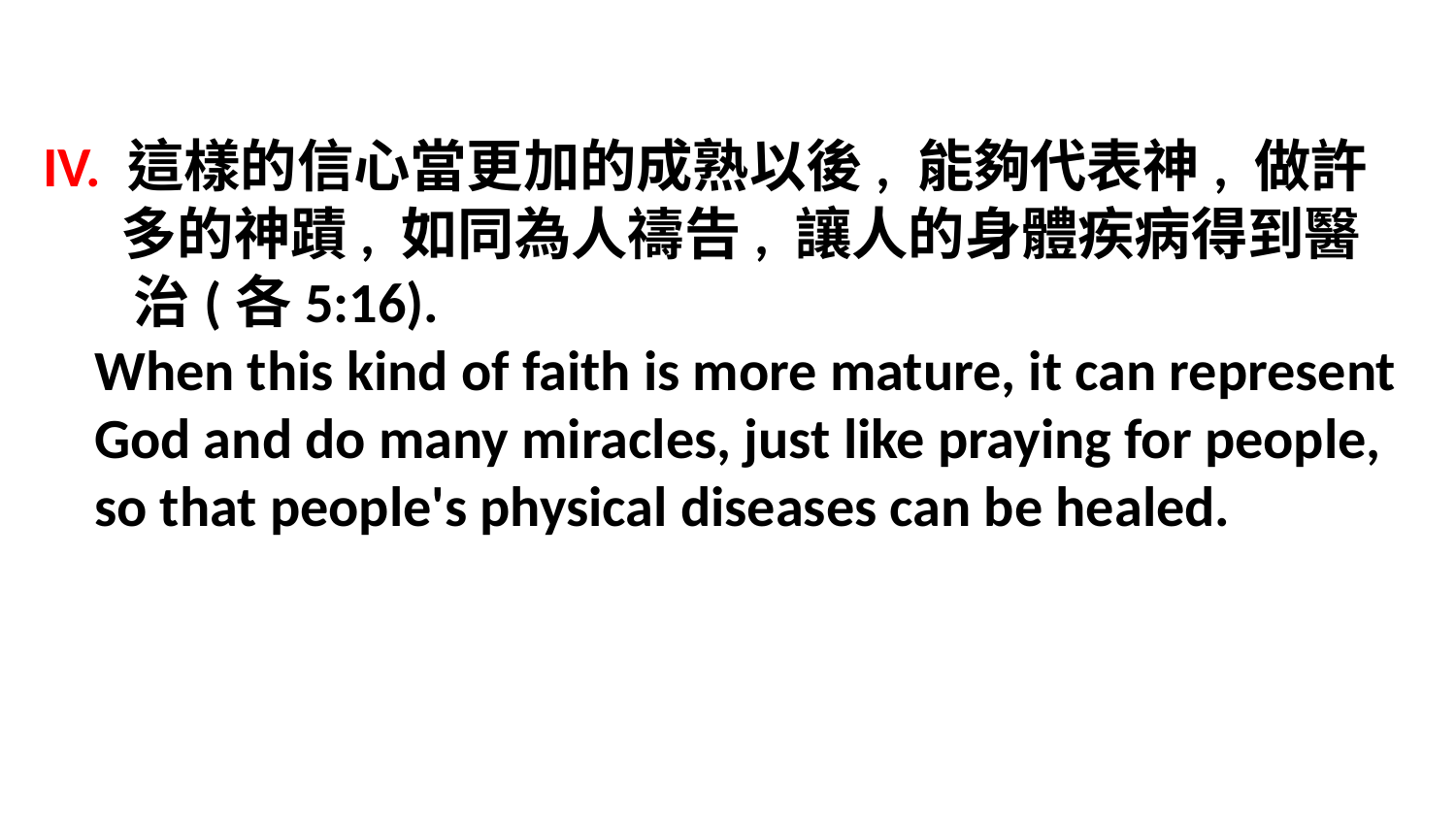

IV. 這樣的信心當更加的成熟以後, 能夠代表神, 做許
     多的神蹟, 如同為人禱告, 讓人的身體疾病得到醫
      治(各5:16).
    When this kind of faith is more mature, it can represent
    God and do many miracles, just like praying for people,
    so that people's physical diseases can be healed.